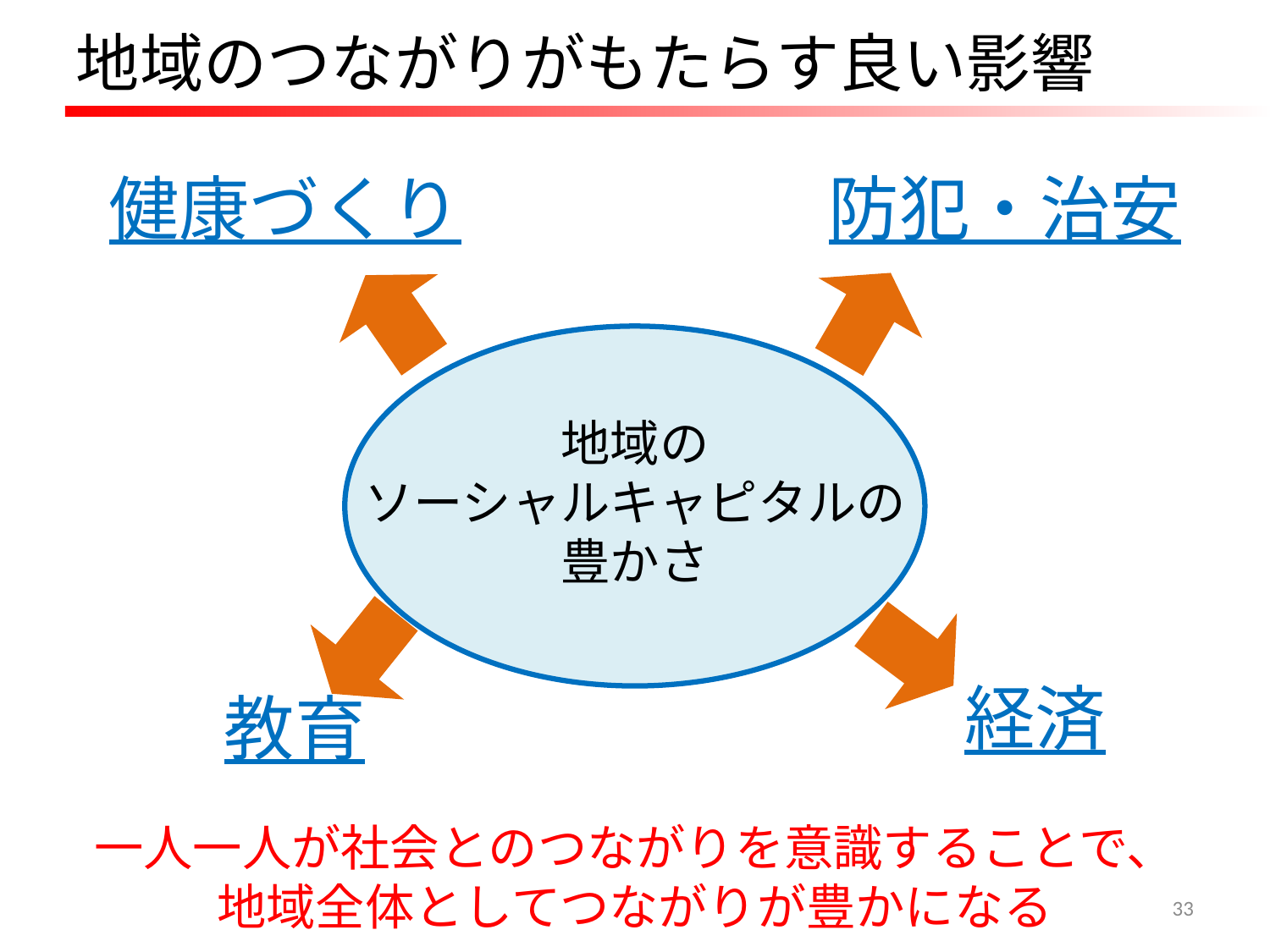

地域のつながりがもたらす良い影響

健康づくり
防犯・治安

地域の
ソーシャルキャピタルの
豊かさ

経済
教育
一人一人が社会とのつながりを意識することで、
地域全体としてつながりが豊かになる
33